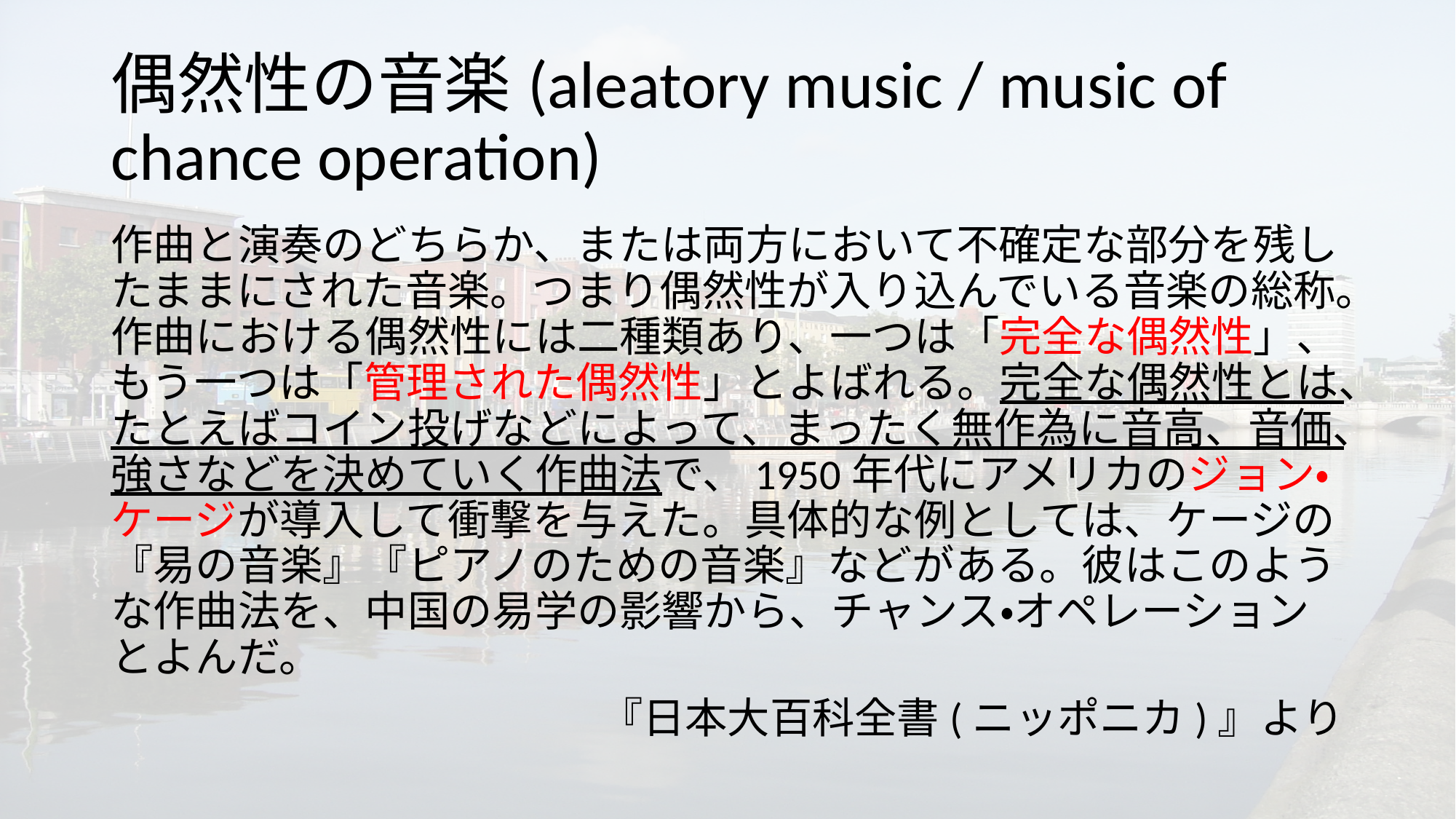

# 偶然性の音楽(aleatory music / music of chance operation)
作曲と演奏のどちらか、または両方において不確定な部分を残したままにされた音楽。つまり偶然性が入り込んでいる音楽の総称。作曲における偶然性には二種類あり、一つは「完全な偶然性」、もう一つは「管理された偶然性」とよばれる。完全な偶然性とは、たとえばコイン投げなどによって、まったく無作為に音高、音価、強さなどを決めていく作曲法で、1950年代にアメリカのジョン・ケージが導入して衝撃を与えた。具体的な例としては、ケージの『易の音楽』『ピアノのための音楽』などがある。彼はこのような作曲法を、中国の易学の影響から、チャンス・オペレーションとよんだ。
『日本大百科全書(ニッポニカ)』より